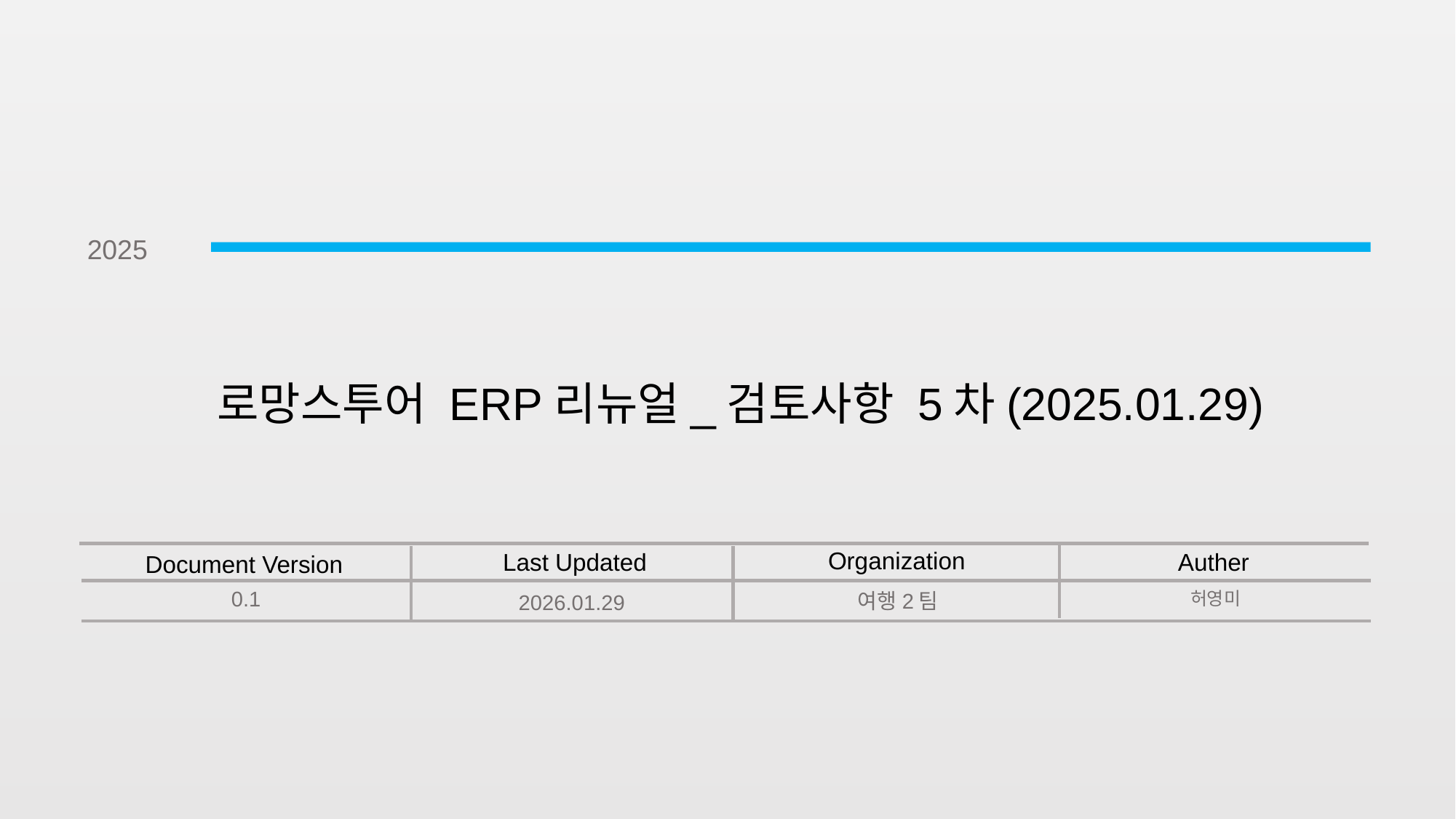

2025

로망스투어 ERP리뉴얼_검토사항 5차(2025.01.29)
Organization
Auther
Last Updated
Document Version
0.1
허영미
여행2팀
2026.01.29
1